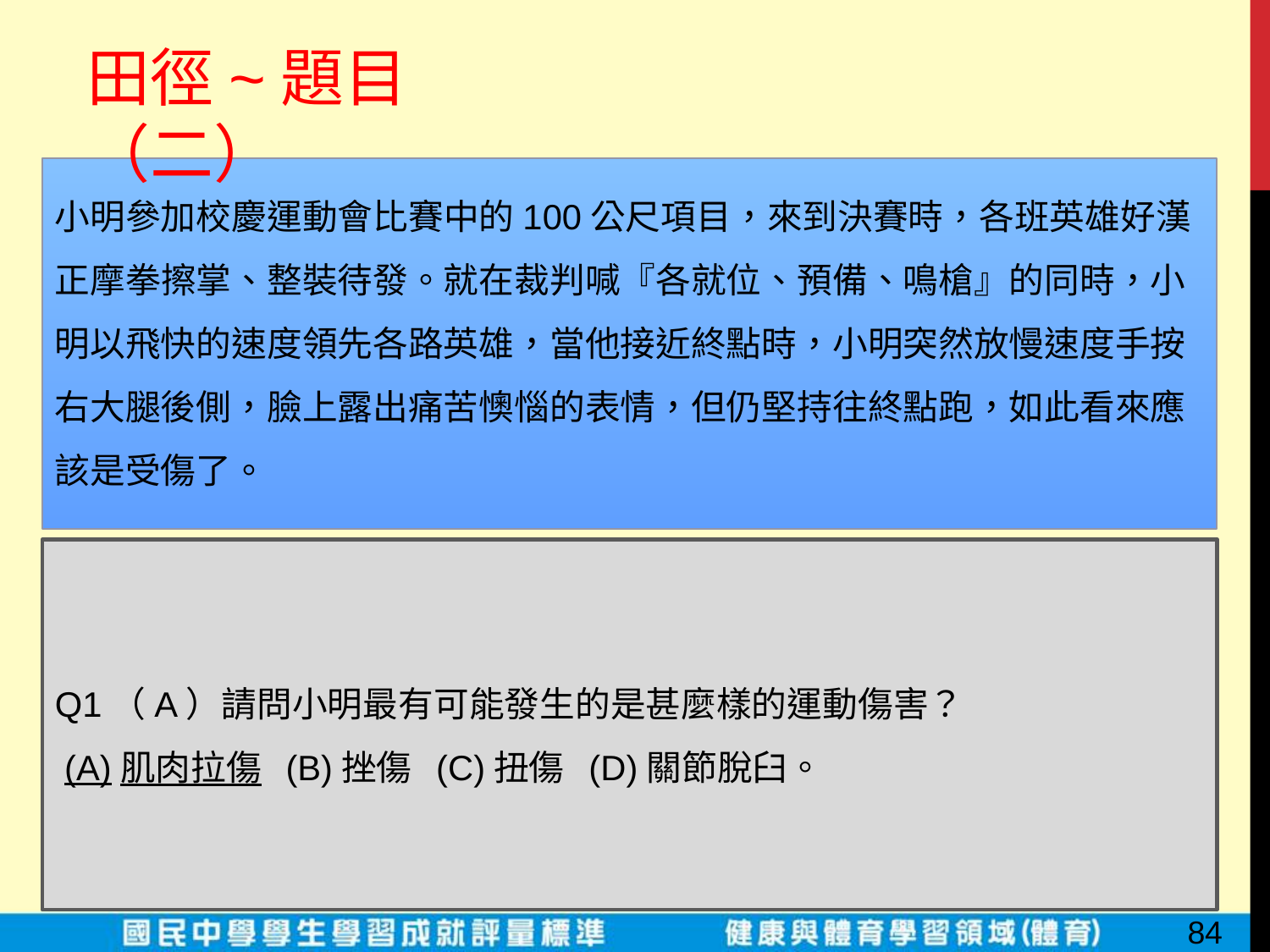

田徑~題目（二）

小明參加校慶運動會比賽中的100公尺項目，來到決賽時，各班英雄好漢正摩拳擦掌、整裝待發。就在裁判喊『各就位、預備、鳴槍』的同時，小明以飛快的速度領先各路英雄，當他接近終點時，小明突然放慢速度手按右大腿後側，臉上露出痛苦懊惱的表情，但仍堅持往終點跑，如此看來應該是受傷了。

# 排球~題目（一）

Q1（A）請問小明最有可能發生的是甚麼樣的運動傷害？
 (A)肌肉拉傷  (B)挫傷  (C)扭傷  (D)關節脫臼。

84